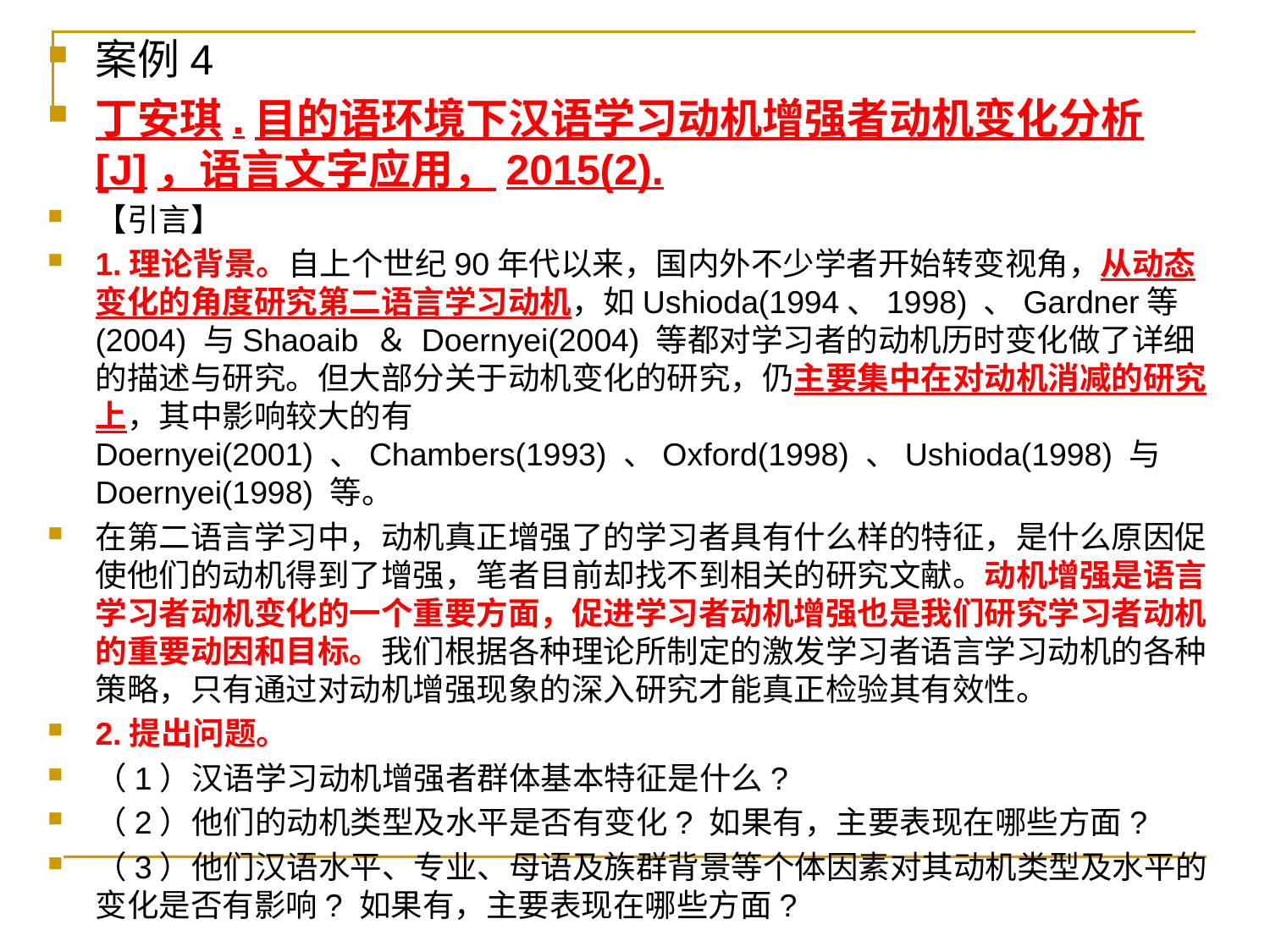

案例4
丁安琪.目的语环境下汉语学习动机增强者动机变化分析[J]，语言文字应用，2015(2).
【引言】
1.理论背景。自上个世纪90年代以来，国内外不少学者开始转变视角，从动态变化的角度研究第二语言学习动机，如Ushioda(1994、1998) 、Gardner等(2004) 与Shaoaib ＆ Doernyei(2004) 等都对学习者的动机历时变化做了详细的描述与研究。但大部分关于动机变化的研究，仍主要集中在对动机消减的研究上，其中影响较大的有 Doernyei(2001) 、Chambers(1993) 、Oxford(1998) 、Ushioda(1998) 与 Doernyei(1998) 等。
在第二语言学习中，动机真正增强了的学习者具有什么样的特征，是什么原因促使他们的动机得到了增强，笔者目前却找不到相关的研究文献。动机增强是语言学习者动机变化的一个重要方面，促进学习者动机增强也是我们研究学习者动机的重要动因和目标。我们根据各种理论所制定的激发学习者语言学习动机的各种策略，只有通过对动机增强现象的深入研究才能真正检验其有效性。
2.提出问题。
（1）汉语学习动机增强者群体基本特征是什么?
（2）他们的动机类型及水平是否有变化? 如果有，主要表现在哪些方面?
（3）他们汉语水平、专业、母语及族群背景等个体因素对其动机类型及水平的变化是否有影响? 如果有，主要表现在哪些方面?